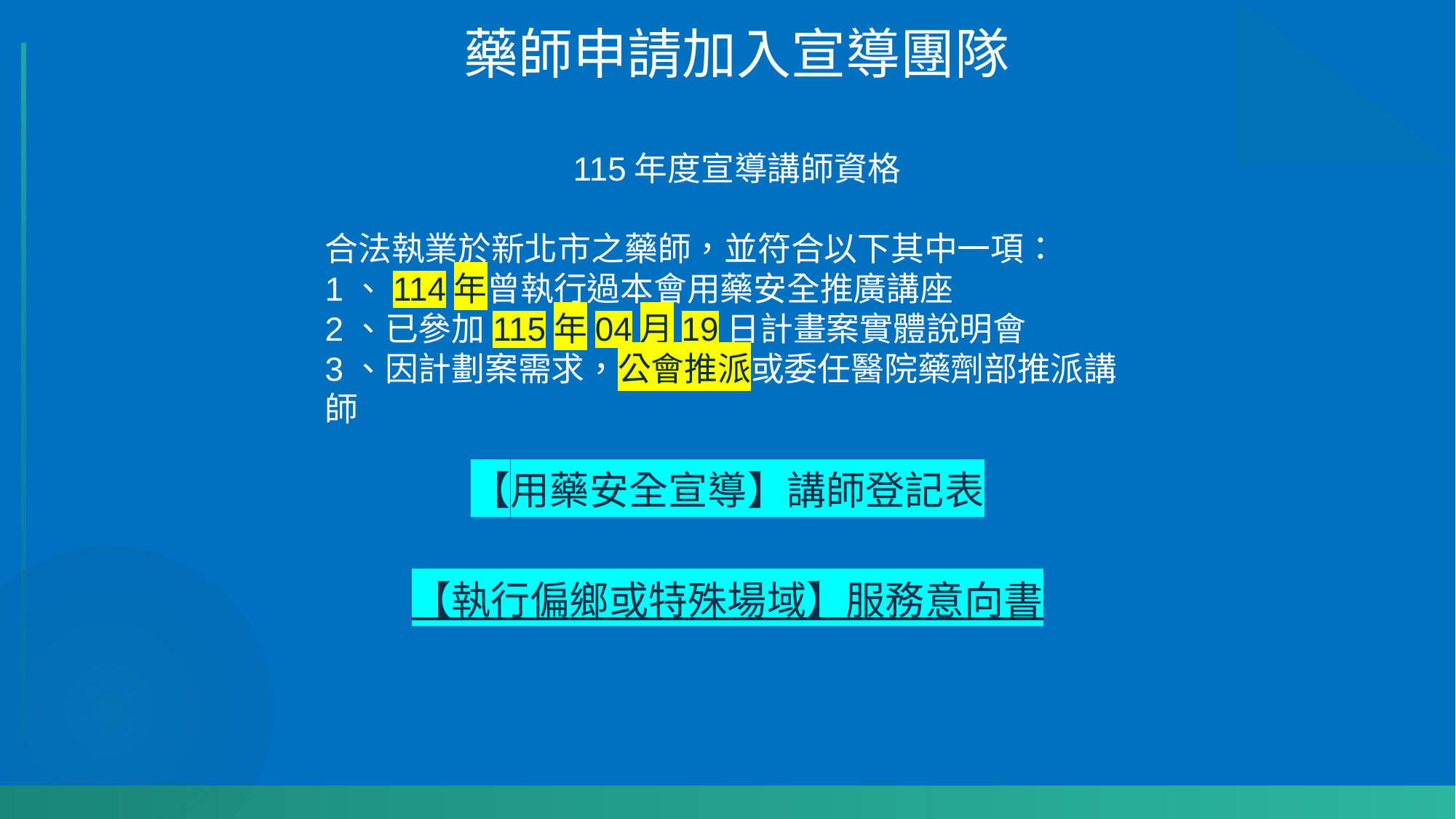

藥師申請加入宣導團隊
115年度宣導講師資格

合法執業於新北市之藥師，並符合以下其中一項：
1、114年曾執行過本會用藥安全推廣講座
2、已參加115年04月19日計畫案實體說明會
3、因計劃案需求，公會推派或委任醫院藥劑部推派講師
【用藥安全宣導】講師登記表
【執行偏鄉或特殊場域】服務意向書